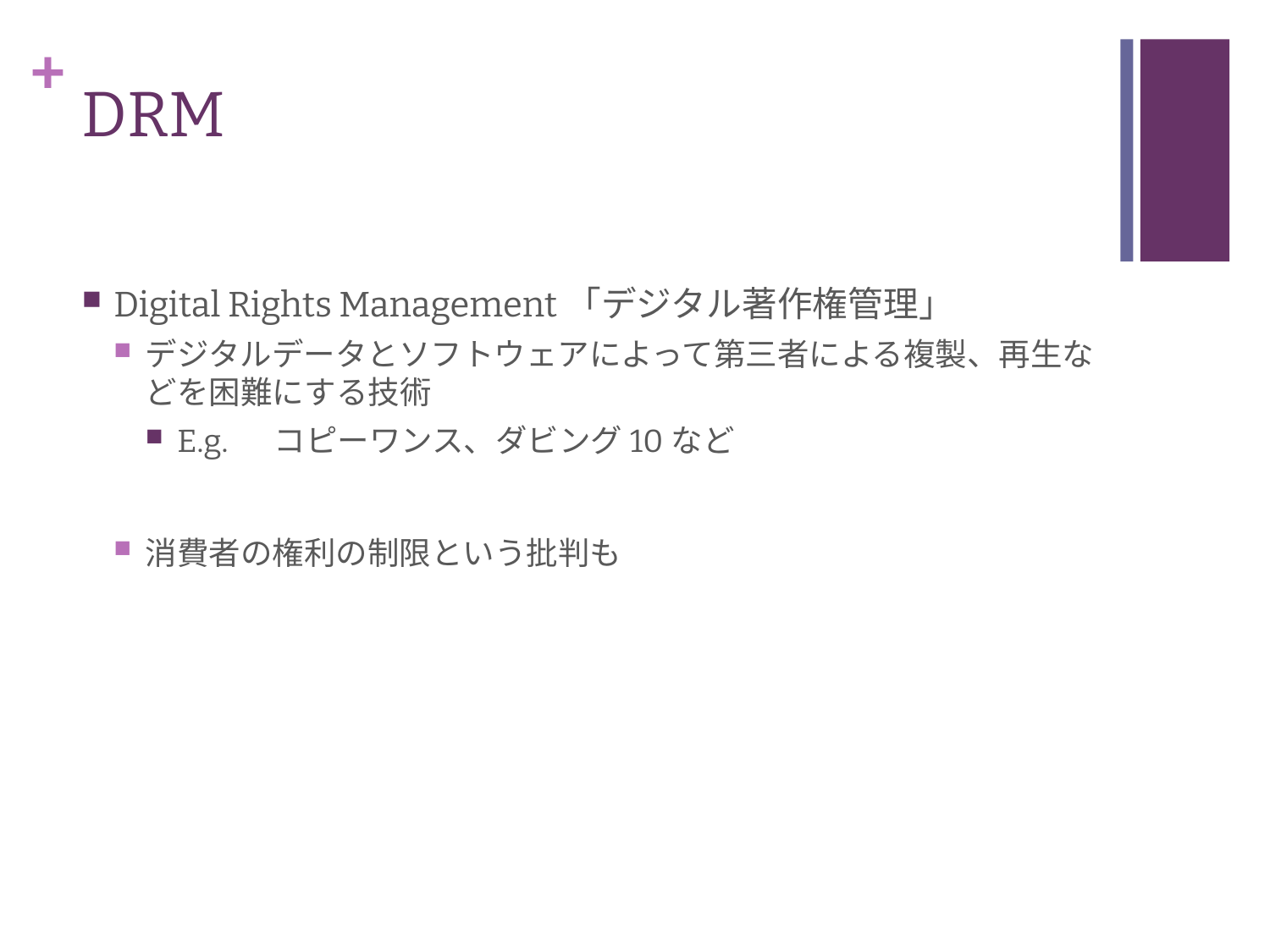

# DRM
Digital Rights Management「デジタル著作権管理」
デジタルデータとソフトウェアによって第三者による複製、再生などを困難にする技術
E.g. 　コピーワンス、ダビング10など

消費者の権利の制限という批判も